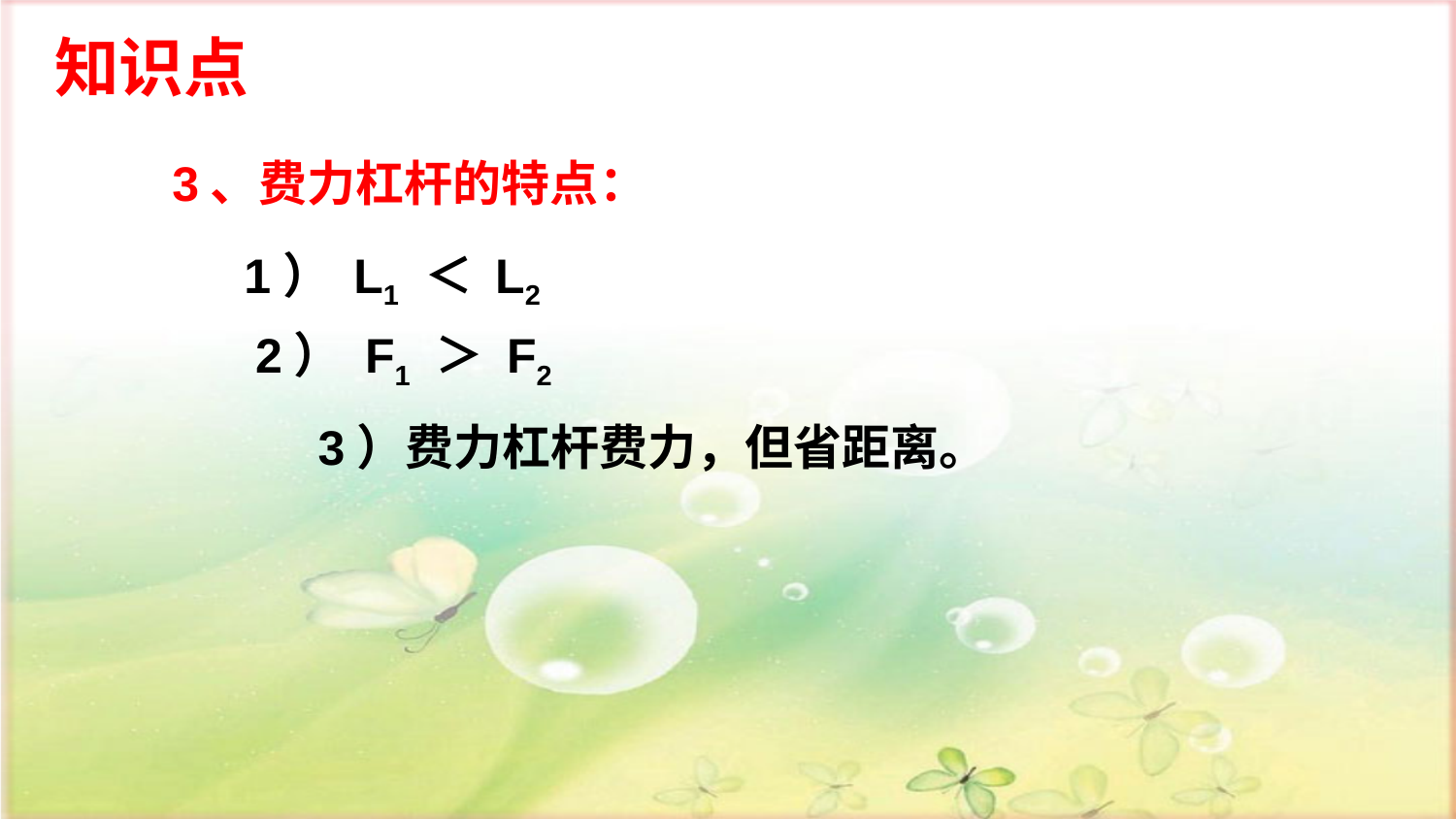

知识点
3、费力杠杆的特点：
1） L1 ＜ L2
2） F1 ＞ F2
3）费力杠杆费力，但省距离。